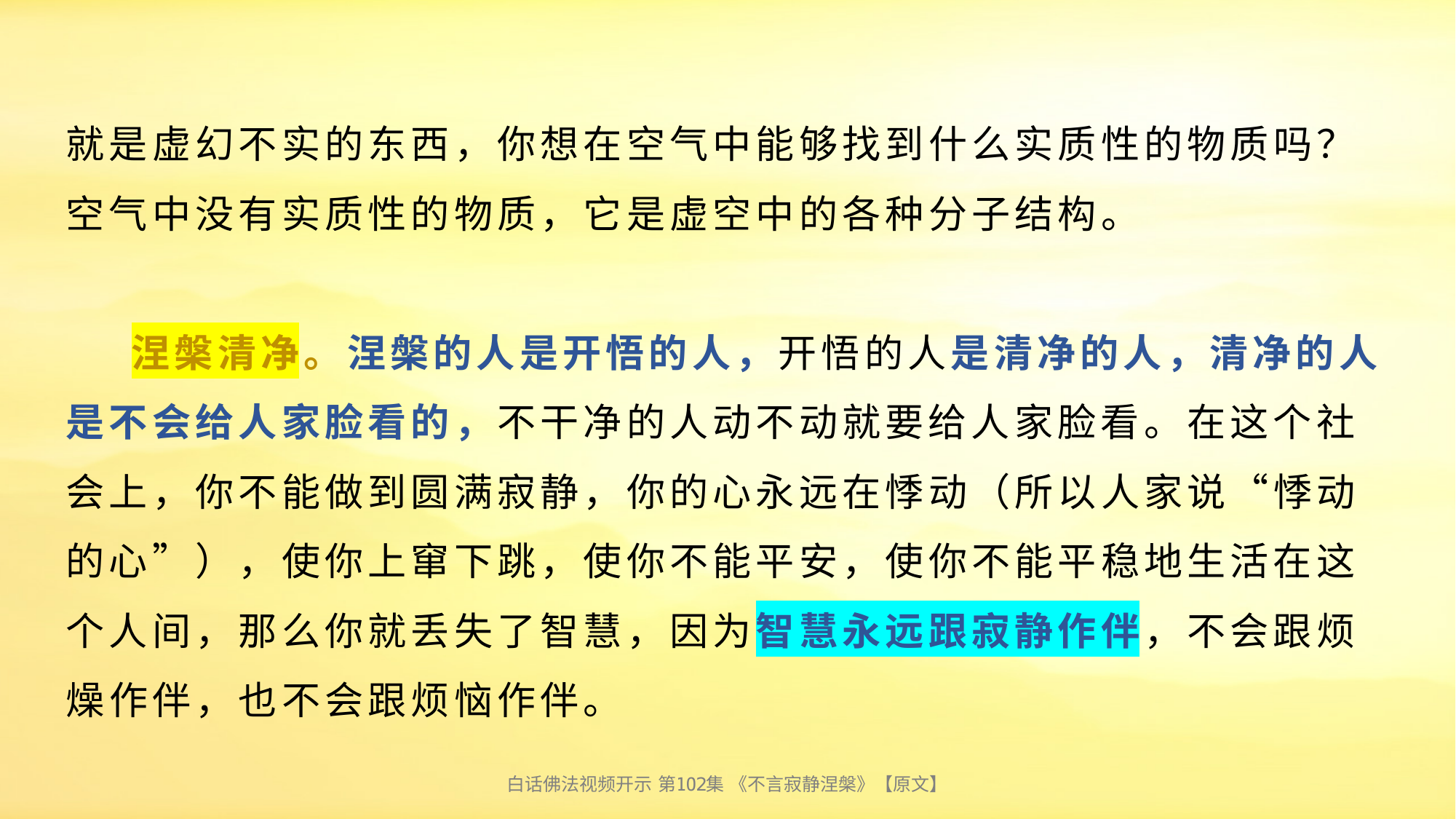

# 就是虚幻不实的东西，你想在空气中能够找到什么实质性的物质吗？空气中没有实质性的物质，它是虚空中的各种分子结构。 涅槃清净。涅槃的人是开悟的人，开悟的人是清净的人，清净的人是不会给人家脸看的，不干净的人动不动就要给人家脸看。在这个社会上，你不能做到圆满寂静，你的心永远在悸动（所以人家说“悸动的心”），使你上窜下跳，使你不能平安，使你不能平稳地生活在这个人间，那么你就丢失了智慧，因为智慧永远跟寂静作伴，不会跟烦燥作伴，也不会跟烦恼作伴。
白话佛法视频开示 第102集 《不言寂静涅槃》【原文】